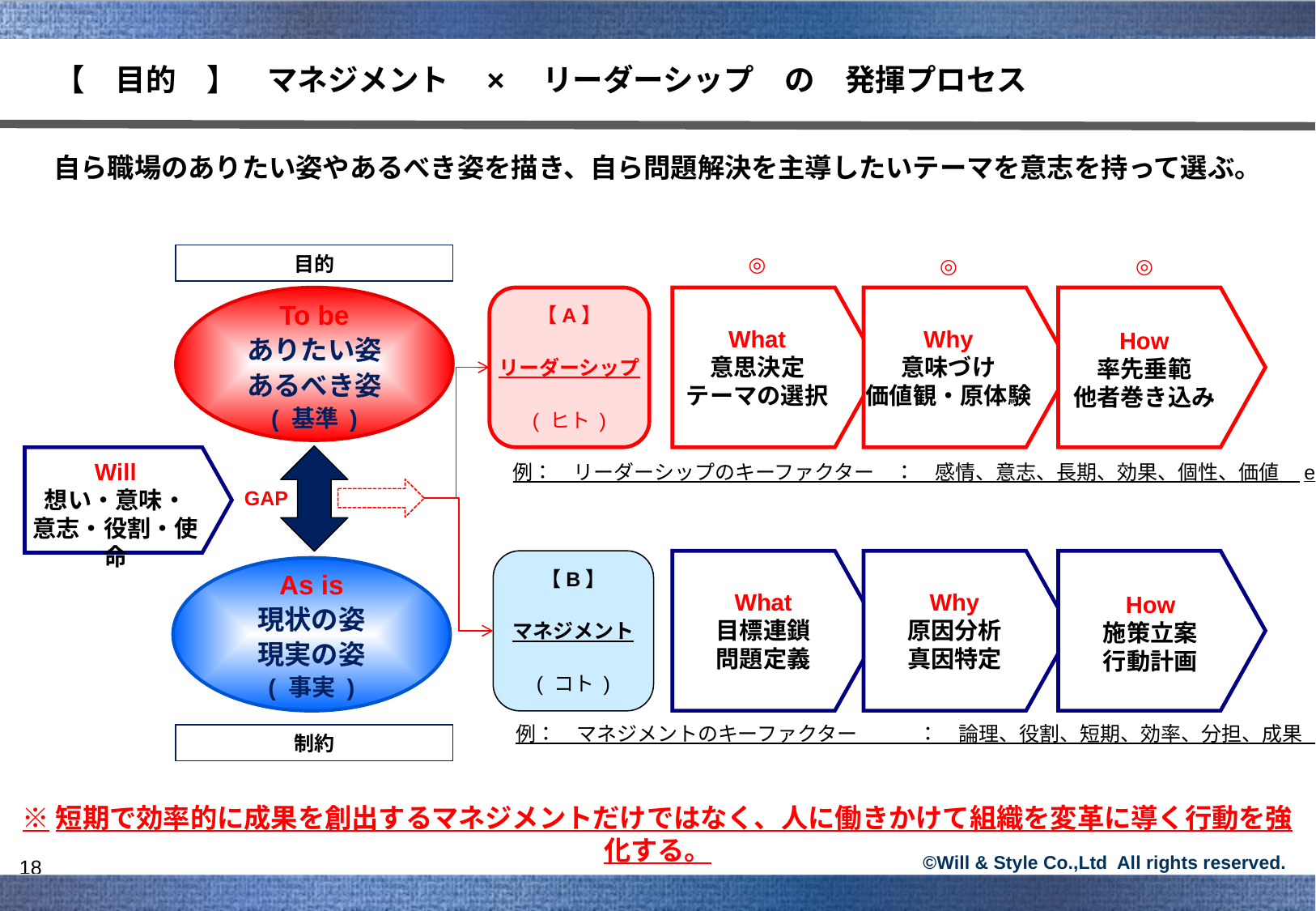

【　目的　】　マネジメント　×　リーダーシップ　の　発揮プロセス
自ら職場のありたい姿やあるべき姿を描き、自ら問題解決を主導したいテーマを意志を持って選ぶ。
◎
◎
◎
目的

To be
ありたい姿
あるべき姿
( 基準 )
【A】

リーダーシップ

( ヒト )

What
意思決定
テーマの選択
Why
意味づけ
価値観・原体験
How
率先垂範
他者巻き込み
例：　リーダーシップのキーファクター　：　感情、意志、長期、効果、個性、価値　etc

Will
想い・意味・
意志・役割・使命

GAP

【B】

マネジメント

( コト )

As is
現状の姿
現実の姿
( 事実 )
What
目標連鎖
問題定義
Why
原因分析
真因特定
How
施策立案
行動計画
例：　マネジメントのキーファクター　　　：　論理、役割、短期、効率、分担、成果　etc
制約
※短期で効率的に成果を創出するマネジメントだけではなく、人に働きかけて組織を変革に導く行動を強化する。